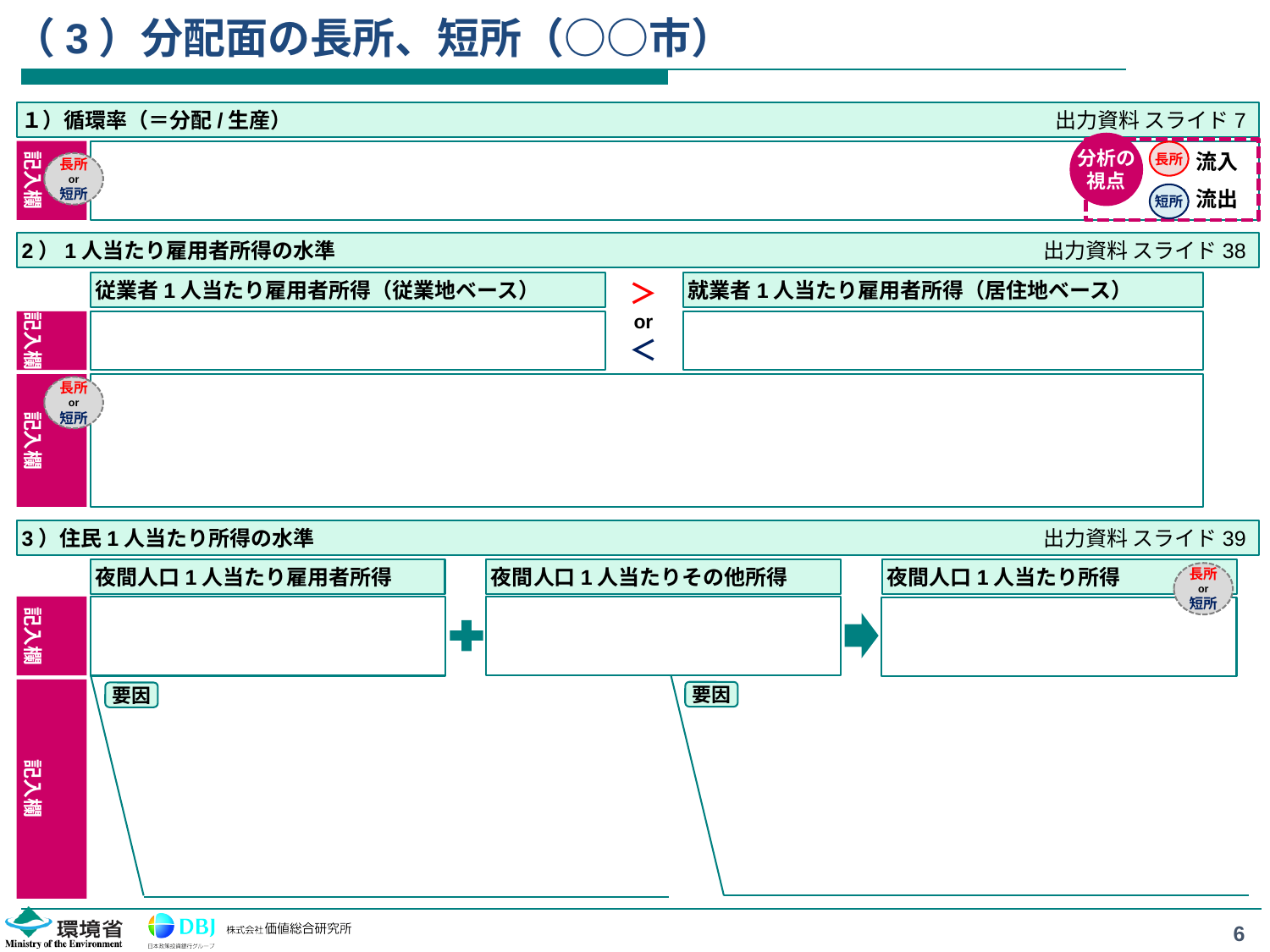

# （3）分配面の長所、短所（○○市）
１）循環率（＝分配/生産）
出力資料 スライド7
分析の
視点
流入
流出
長所
短所
記入欄

長所
or
短所
2）1人当たり雇用者所得の水準
出力資料 スライド38
＞
or
＜
従業者1人当たり雇用者所得（従業地ベース）
就業者1人当たり雇用者所得（居住地ベース）
記入欄

記入欄

長所
or
短所
出力資料 スライド39
3）住民1人当たり所得の水準
夜間人口1人当たり雇用者所得
夜間人口1人当たりその他所得
夜間人口1人当たり所得
長所
or
短所
記入欄

記入欄
要因
要因
6